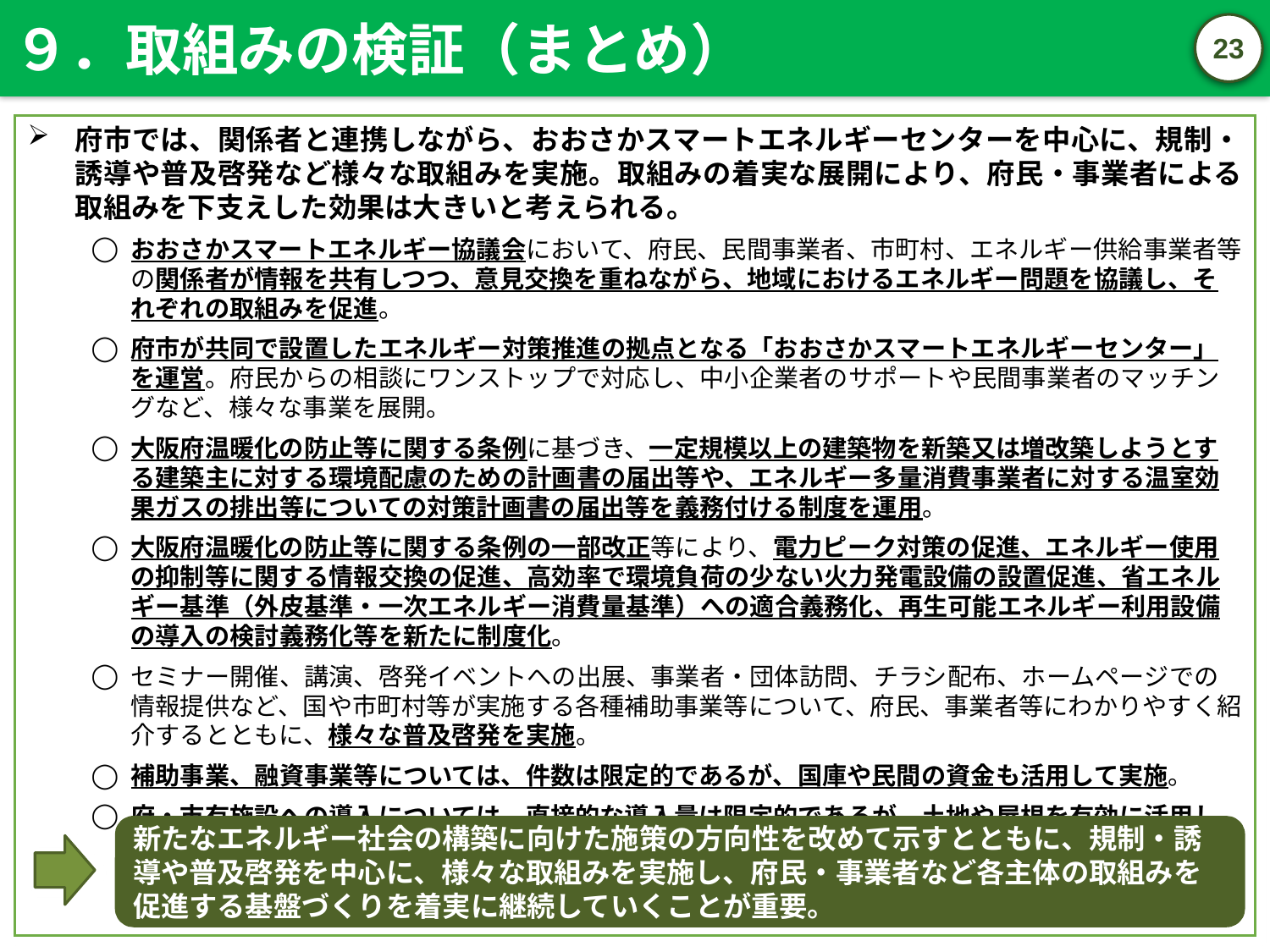

９．取組みの検証（まとめ）
23
府市では、関係者と連携しながら、おおさかスマートエネルギーセンターを中心に、規制・誘導や普及啓発など様々な取組みを実施。取組みの着実な展開により、府民・事業者による取組みを下支えした効果は大きいと考えられる。
おおさかスマートエネルギー協議会において、府民、民間事業者、市町村、エネルギー供給事業者等の関係者が情報を共有しつつ、意見交換を重ねながら、地域におけるエネルギー問題を協議し、それぞれの取組みを促進。
府市が共同で設置したエネルギー対策推進の拠点となる「おおさかスマートエネルギーセンター」を運営。府民からの相談にワンストップで対応し、中小企業者のサポートや民間事業者のマッチングなど、様々な事業を展開。
大阪府温暖化の防止等に関する条例に基づき、一定規模以上の建築物を新築又は増改築しようとする建築主に対する環境配慮のための計画書の届出等や、エネルギー多量消費事業者に対する温室効果ガスの排出等についての対策計画書の届出等を義務付ける制度を運用。
大阪府温暖化の防止等に関する条例の一部改正等により、電力ピーク対策の促進、エネルギー使用の抑制等に関する情報交換の促進、高効率で環境負荷の少ない火力発電設備の設置促進、省エネルギー基準（外皮基準・一次エネルギー消費量基準）への適合義務化、再生可能エネルギー利用設備の導入の検討義務化等を新たに制度化。
セミナー開催、講演、啓発イベントへの出展、事業者・団体訪問、チラシ配布、ホームページでの情報提供など、国や市町村等が実施する各種補助事業等について、府民、事業者等にわかりやすく紹介するとともに、様々な普及啓発を実施。
補助事業、融資事業等については、件数は限定的であるが、国庫や民間の資金も活用して実施。
府・市有施設への導入については、直接的な導入量は限定的であるが、土地や屋根を有効に活用した設置を率先的に推進。

新たなエネルギー社会の構築に向けた施策の方向性を改めて示すとともに、規制・誘導や普及啓発を中心に、様々な取組みを実施し、府民・事業者など各主体の取組みを促進する基盤づくりを着実に継続していくことが重要。